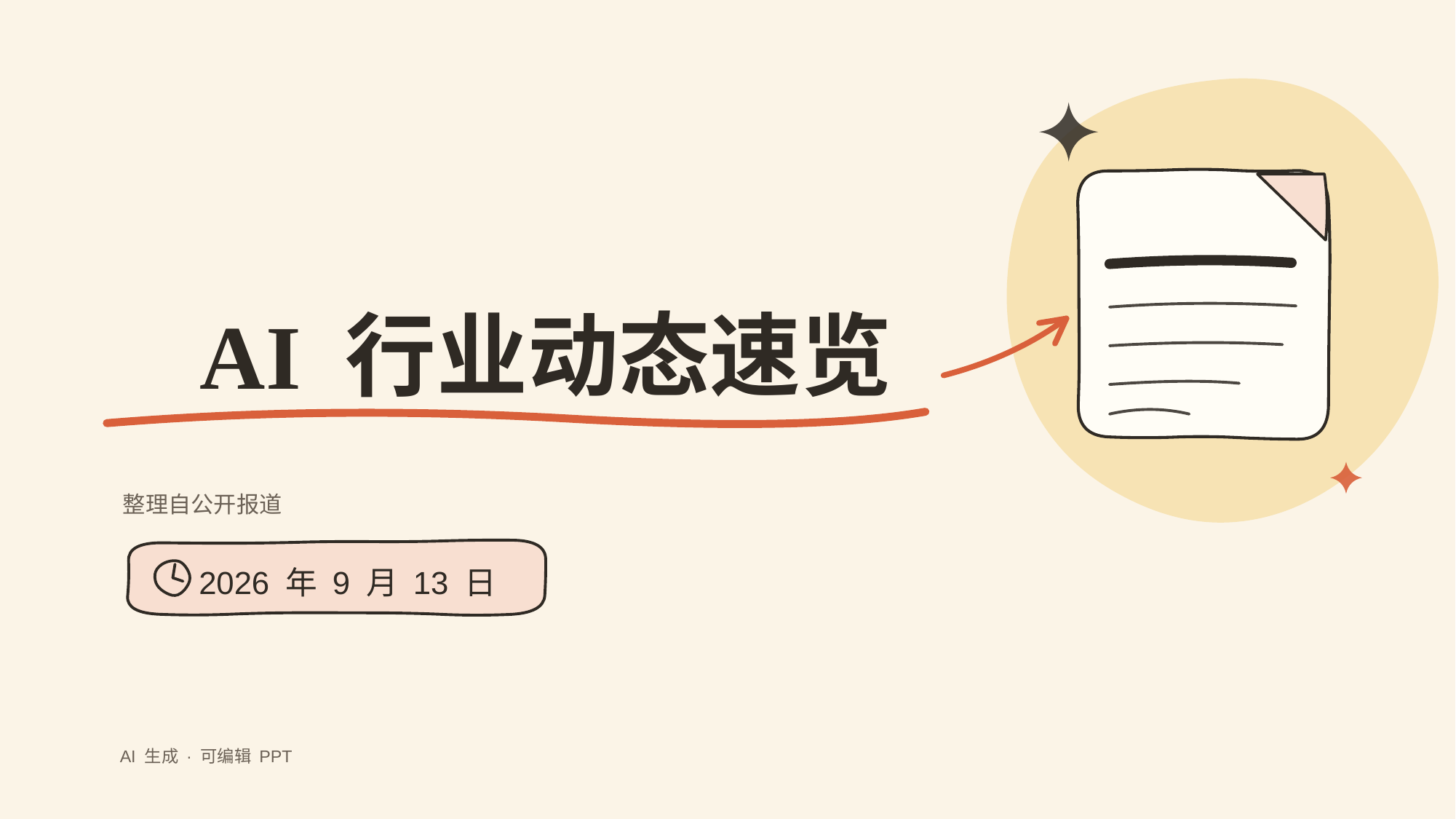

AI 行业动态速览

整理自公开报道

2026 年 9 月 13 日

AI 生成 · 可编辑 PPT